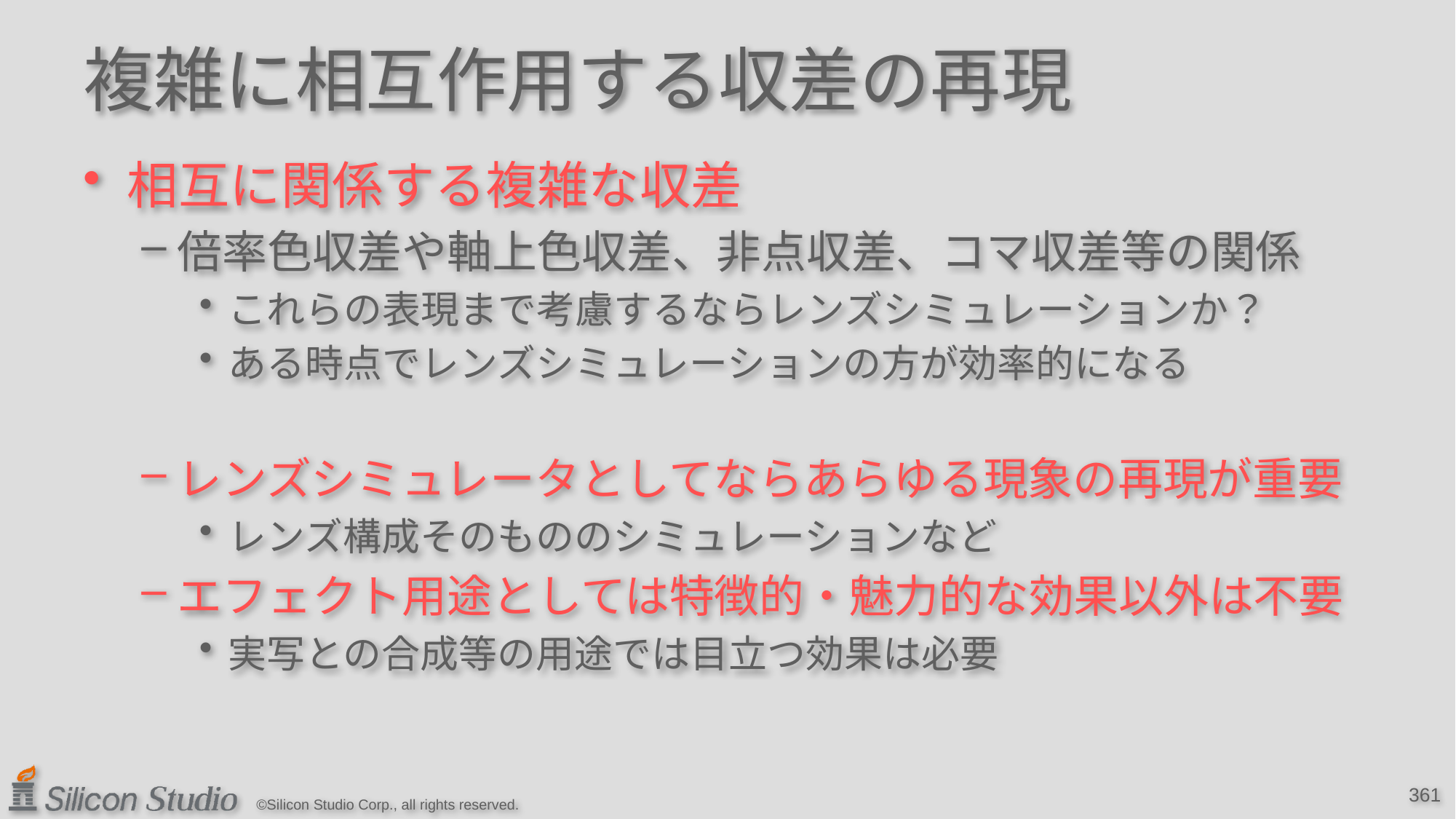

# 複雑に相互作用する収差の再現
相互に関係する複雑な収差
倍率色収差や軸上色収差、非点収差、コマ収差等の関係
これらの表現まで考慮するならレンズシミュレーションか？
ある時点でレンズシミュレーションの方が効率的になる

レンズシミュレータとしてならあらゆる現象の再現が重要
レンズ構成そのもののシミュレーションなど
エフェクト用途としては特徴的・魅力的な効果以外は不要
実写との合成等の用途では目立つ効果は必要